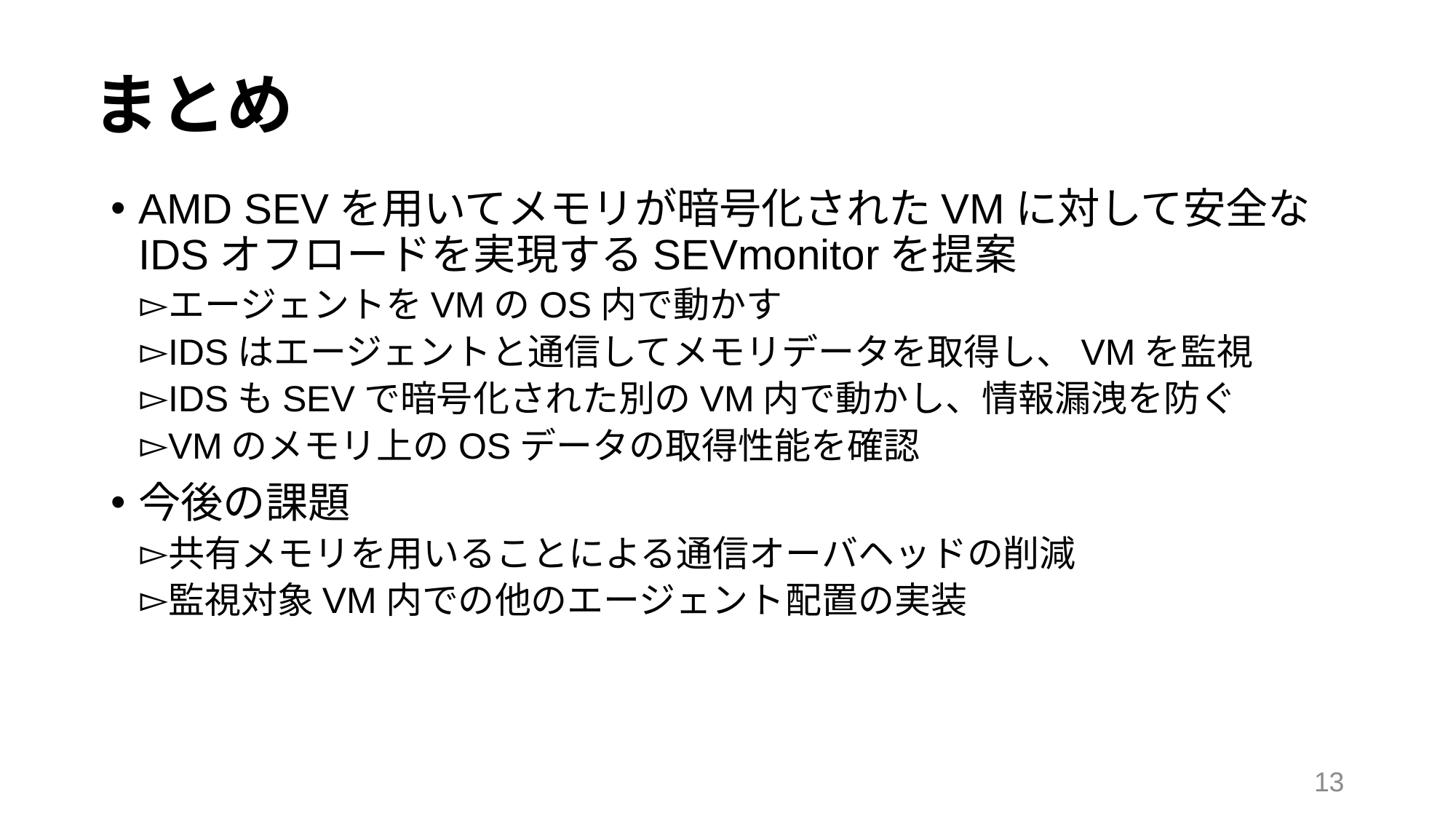

# まとめ
AMD SEVを用いてメモリが暗号化されたVMに対して安全なIDSオフロードを実現するSEVmonitorを提案
エージェントをVMのOS内で動かす
IDSはエージェントと通信してメモリデータを取得し、VMを監視
IDSもSEVで暗号化された別のVM内で動かし、情報漏洩を防ぐ
VMのメモリ上のOSデータの取得性能を確認
今後の課題
共有メモリを用いることによる通信オーバヘッドの削減
監視対象VM内での他のエージェント配置の実装
13